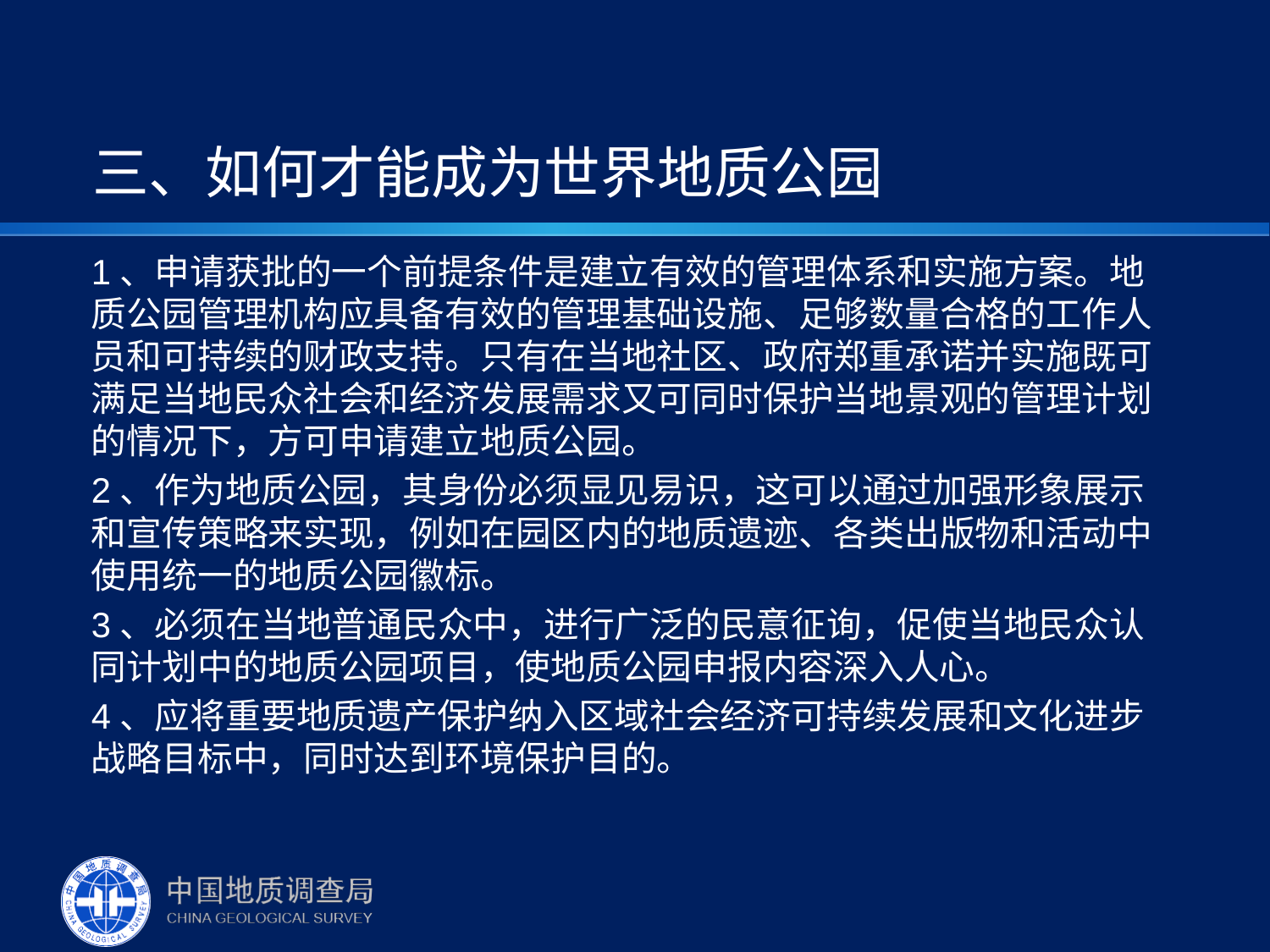

# 三、如何才能成为世界地质公园
1、申请获批的一个前提条件是建立有效的管理体系和实施方案。地质公园管理机构应具备有效的管理基础设施、足够数量合格的工作人员和可持续的财政支持。只有在当地社区、政府郑重承诺并实施既可满足当地民众社会和经济发展需求又可同时保护当地景观的管理计划的情况下，方可申请建立地质公园。
2、作为地质公园，其身份必须显见易识，这可以通过加强形象展示和宣传策略来实现，例如在园区内的地质遗迹、各类出版物和活动中使用统一的地质公园徽标。
3、必须在当地普通民众中，进行广泛的民意征询，促使当地民众认同计划中的地质公园项目，使地质公园申报内容深入人心。
4、应将重要地质遗产保护纳入区域社会经济可持续发展和文化进步战略目标中，同时达到环境保护目的。